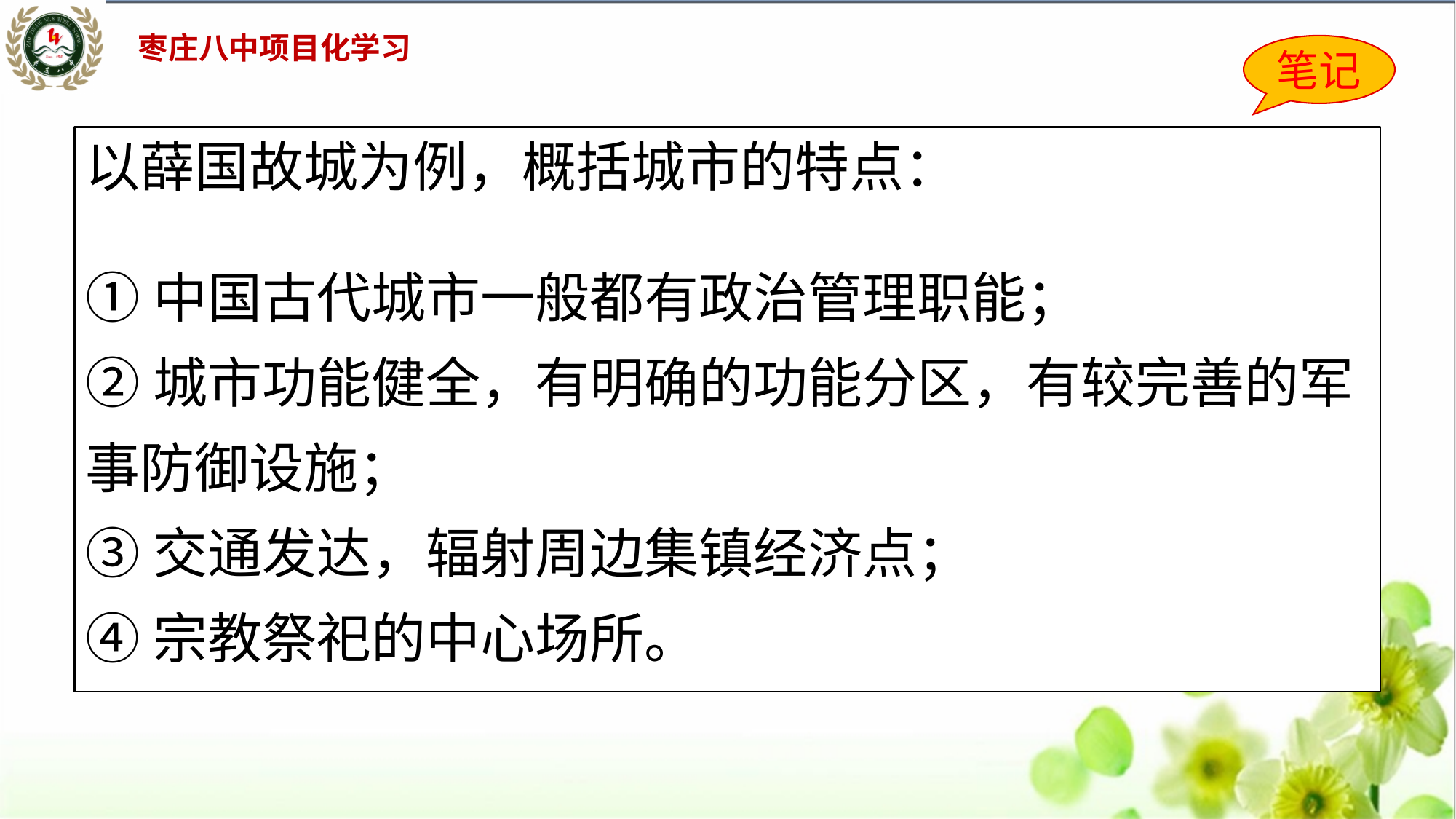

笔记
以薛国故城为例，概括城市的特点：

①中国古代城市一般都有政治管理职能；
②城市功能健全，有明确的功能分区，有较完善的军事防御设施；
③交通发达，辐射周边集镇经济点；
④宗教祭祀的中心场所。